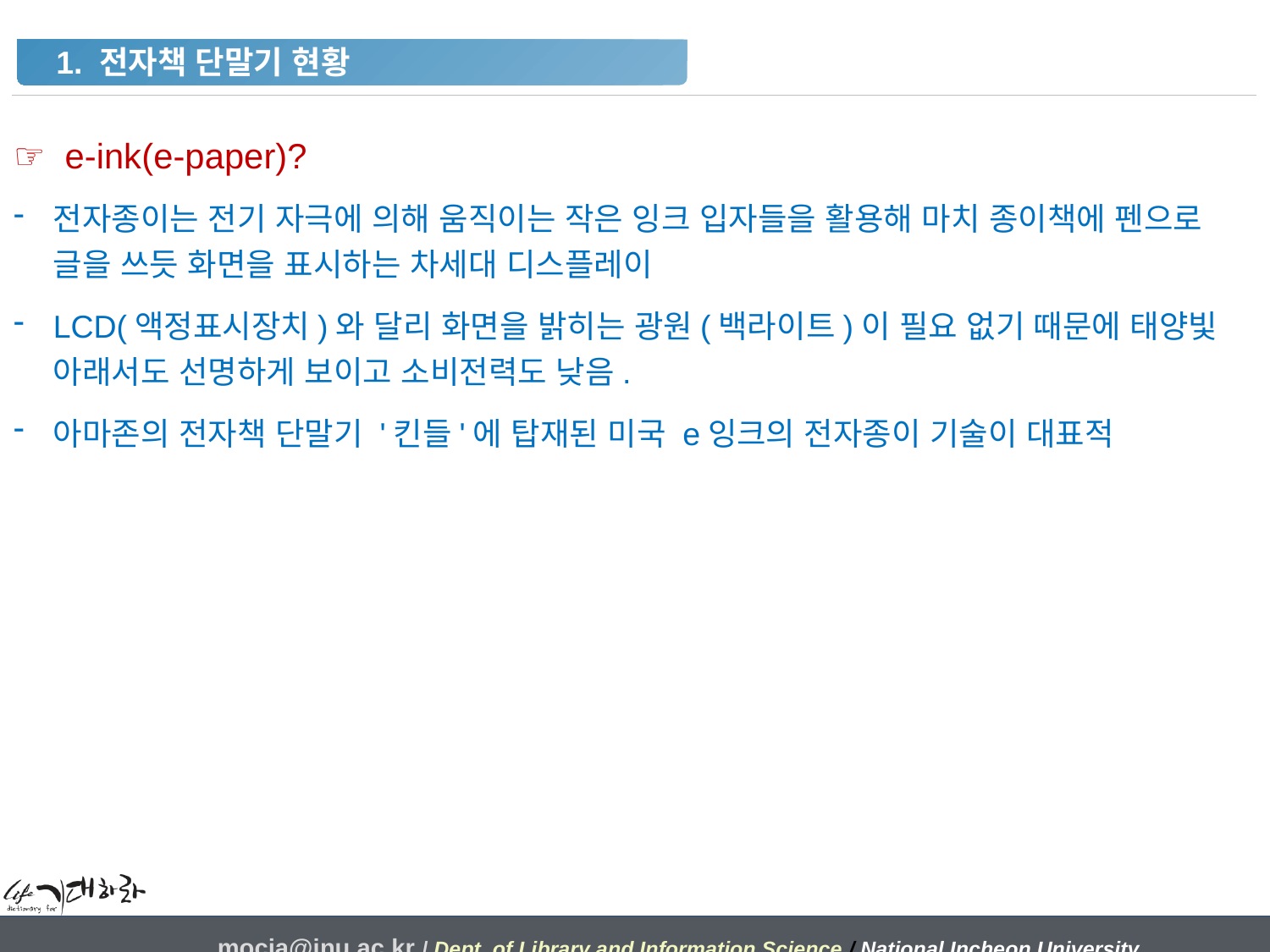

1. 전자책 단말기 현황
☞  e-ink(e-paper)?
전자종이는 전기 자극에 의해 움직이는 작은 잉크 입자들을 활용해 마치 종이책에 펜으로 글을 쓰듯 화면을 표시하는 차세대 디스플레이
LCD(액정표시장치)와 달리 화면을 밝히는 광원(백라이트)이 필요 없기 때문에 태양빛 아래서도 선명하게 보이고 소비전력도 낮음.
아마존의 전자책 단말기 '킨들'에 탑재된 미국 e잉크의 전자종이 기술이 대표적

mocja@inu.ac.kr / Dept. of Library and Information Science / National Incheon University